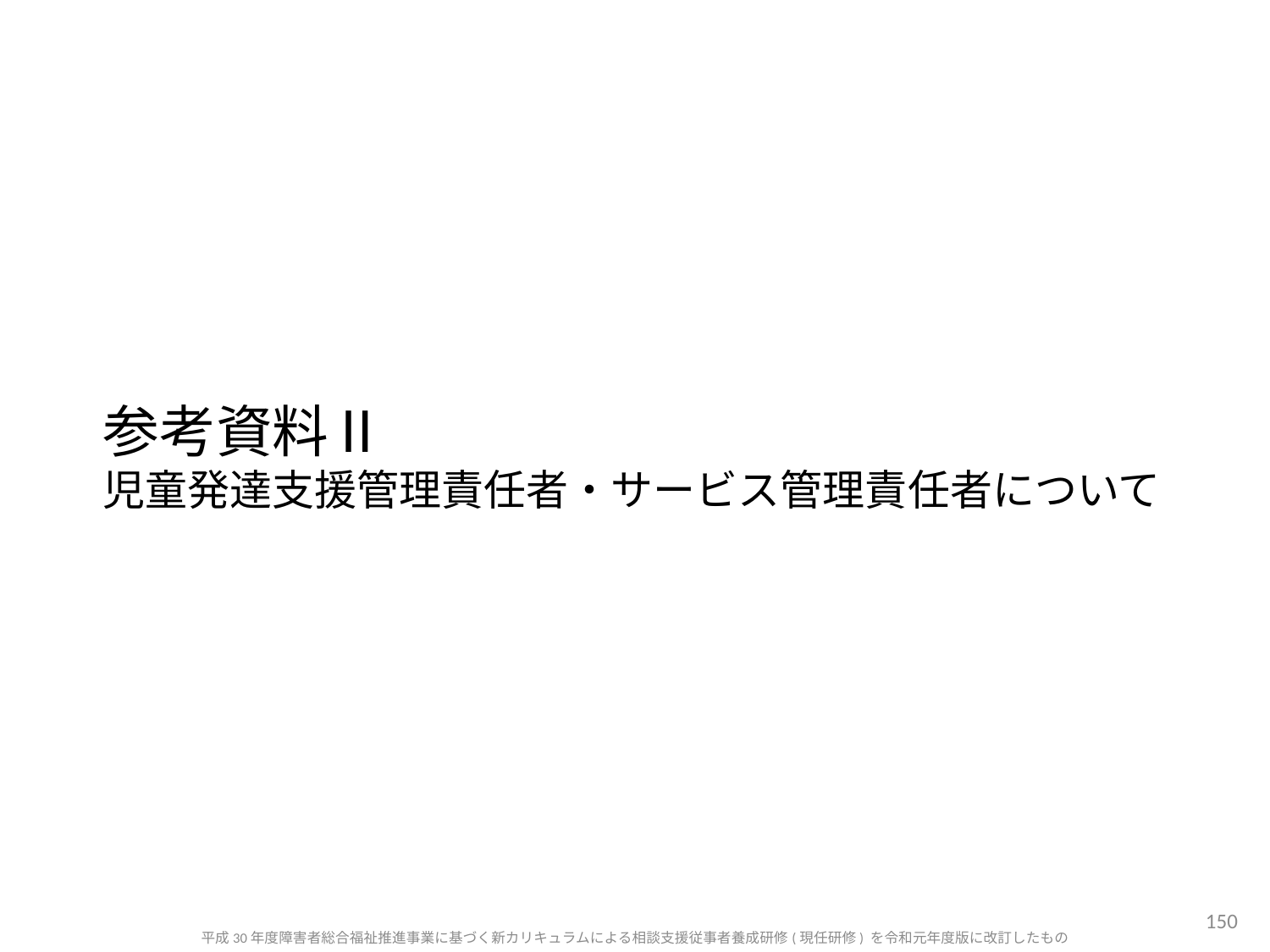

参考資料Ⅱ
児童発達支援管理責任者・サービス管理責任者について
150
平成30年度障害者総合福祉推進事業に基づく新カリキュラムによる相談支援従事者養成研修(現任研修) を令和元年度版に改訂したもの